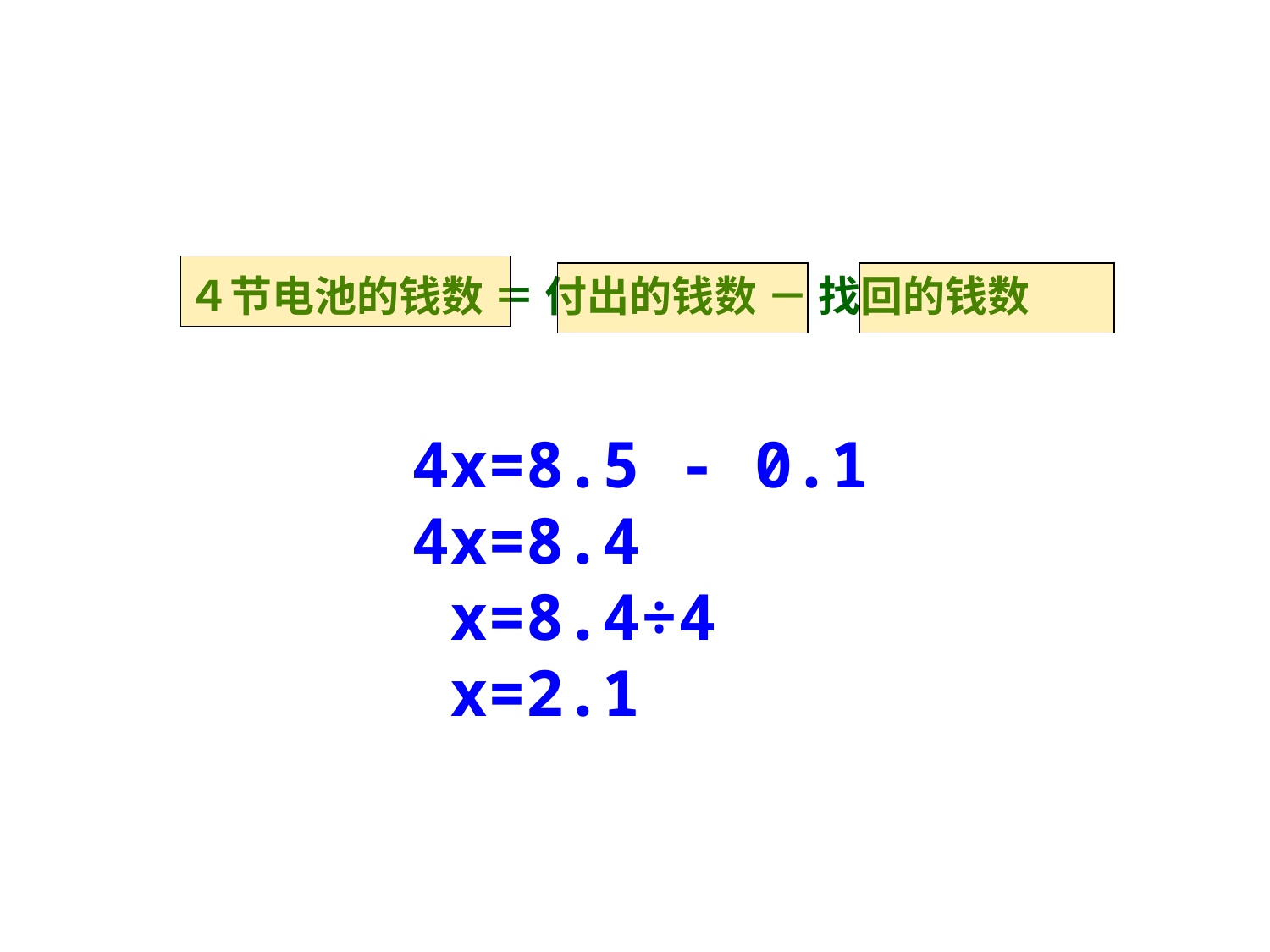

４节电池的钱数 ＝ 付出的钱数 － 找回的钱数

4x=8.5 - 0.1
4x=8.4
 x=8.4÷4
 x=2.1